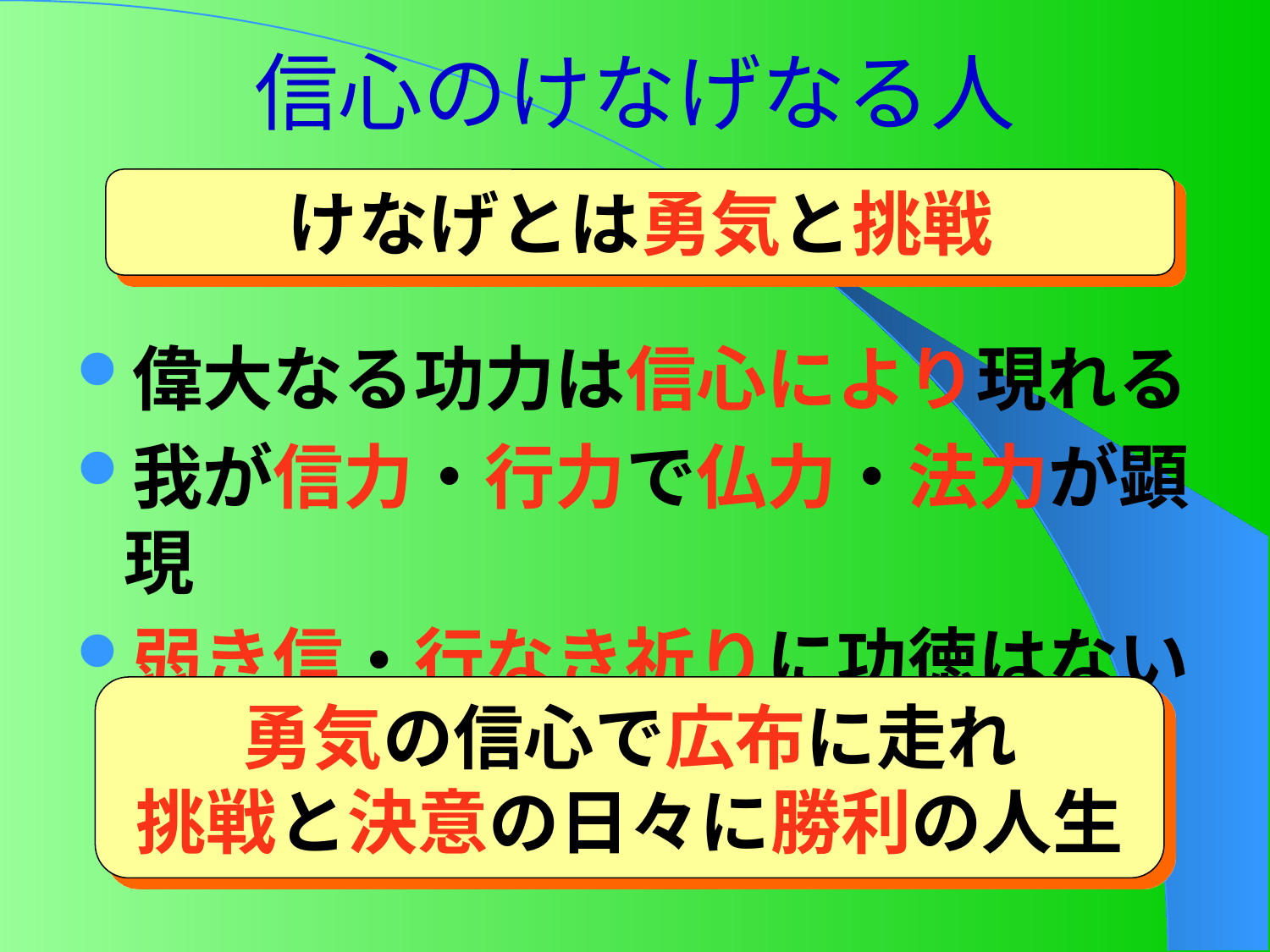

# 信心のけなげなる人
けなげとは勇気と挑戦
偉大なる功力は信心により現れる
我が信力・行力で仏力・法力が顕現
弱き信・行なき祈りに功徳はない
勇気の信心で広布に走れ
挑戦と決意の日々に勝利の人生